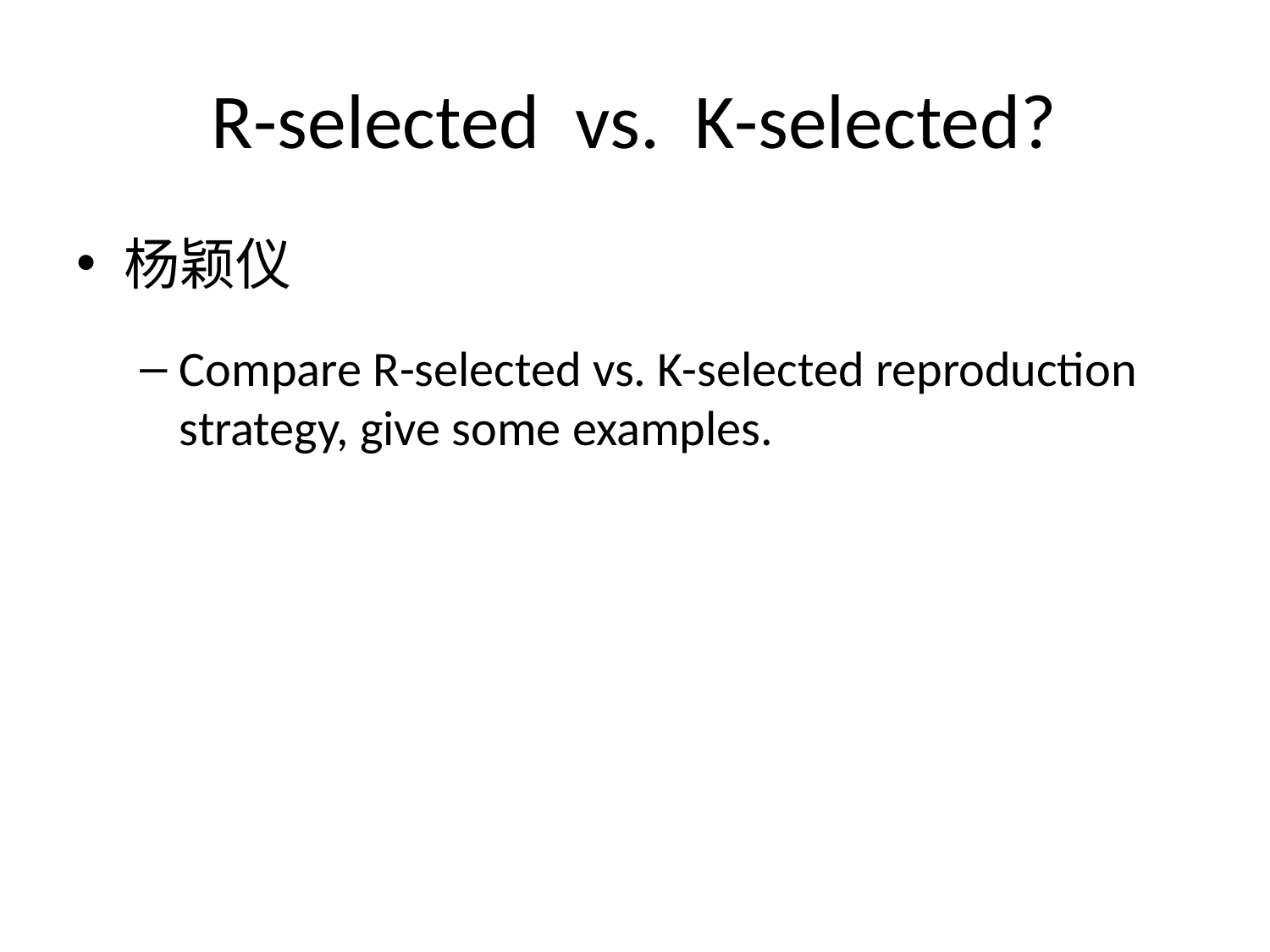

# R-selected  vs.  K-selected?
杨颖仪
Compare R-selected vs. K-selected reproduction strategy, give some examples.